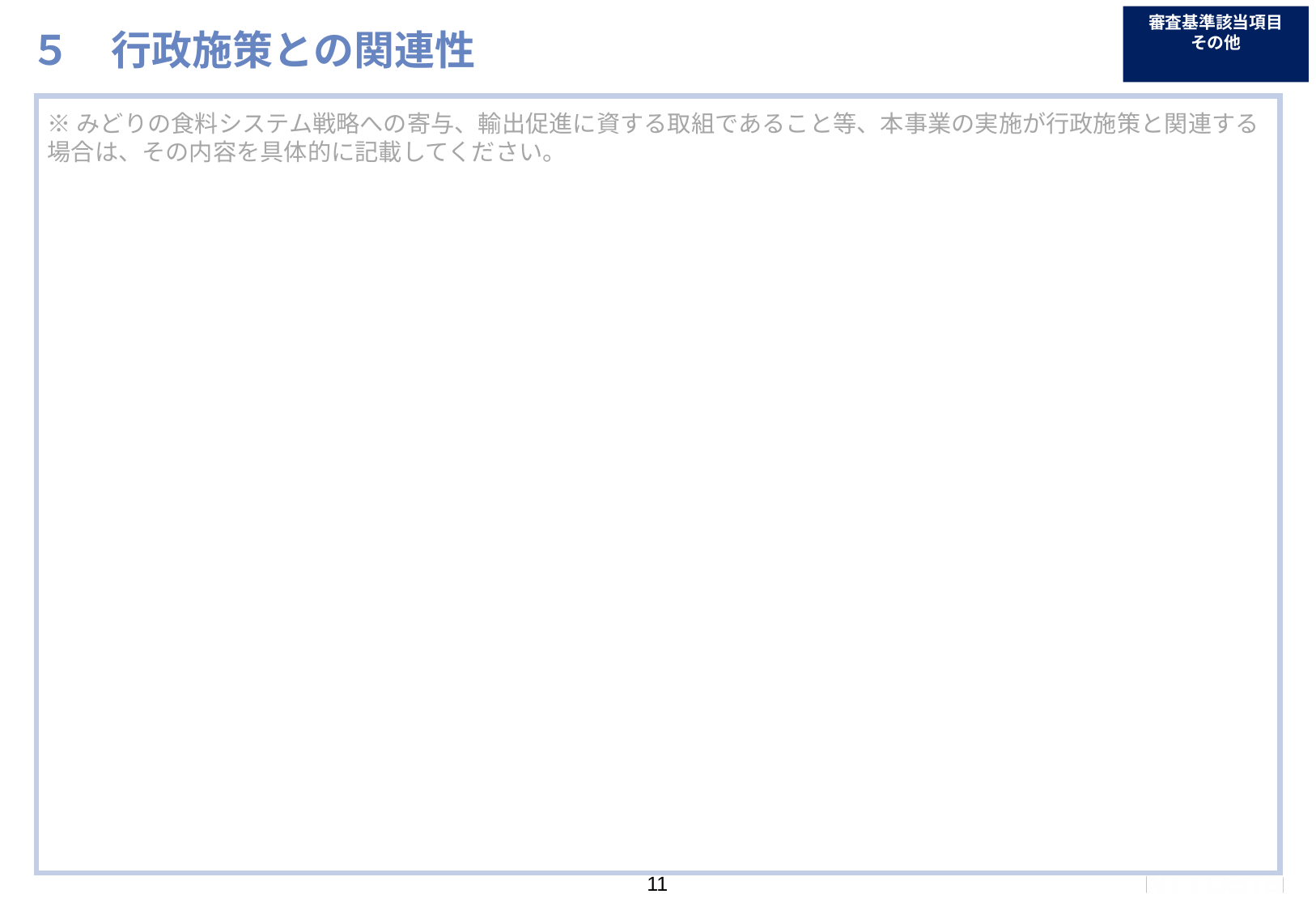

# ５　行政施策との関連性
審査基準該当項目
その他

※みどりの食料システム戦略への寄与、輸出促進に資する取組であること等、本事業の実施が行政施策と関連する場合は、その内容を具体的に記載してください。